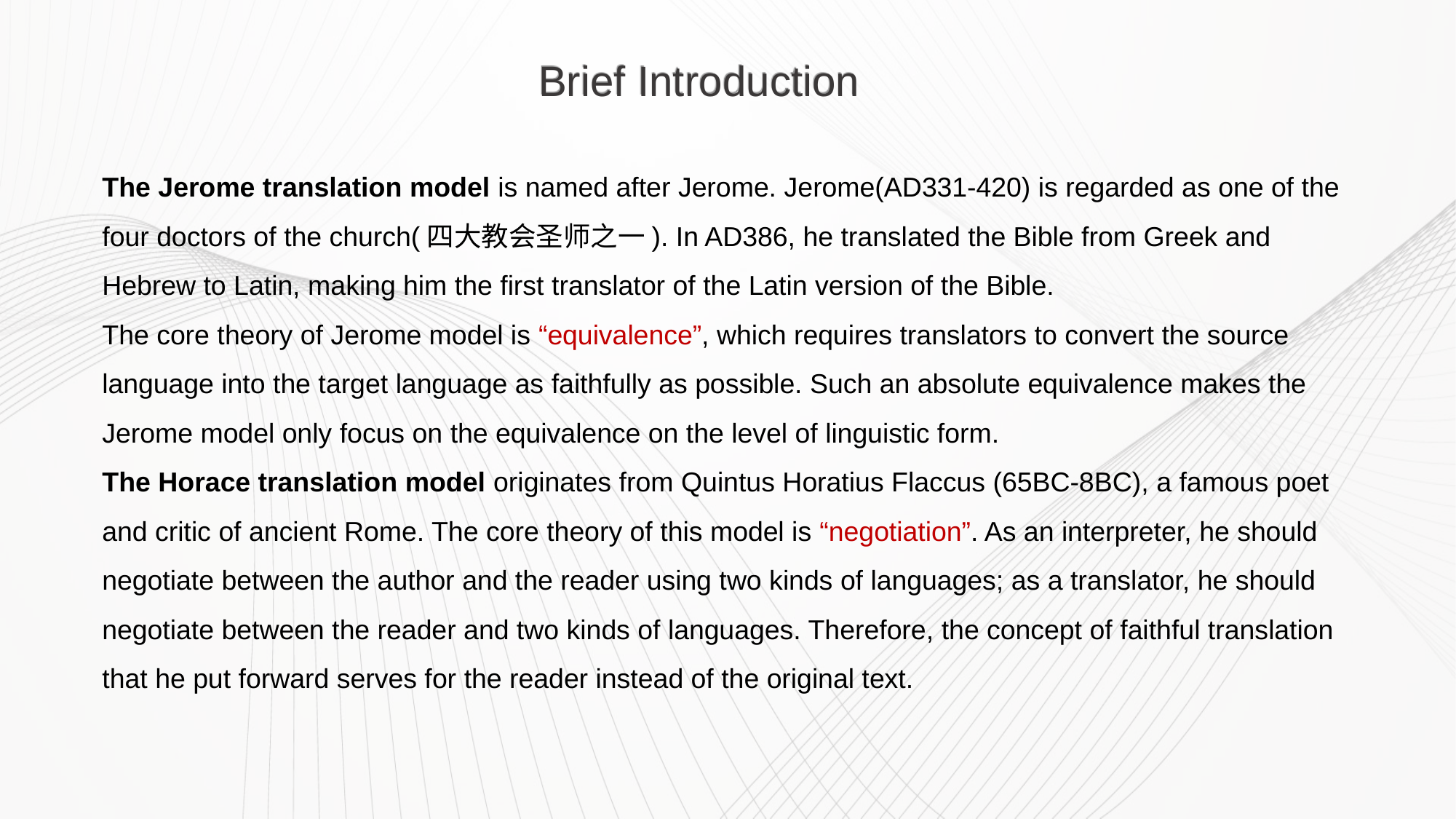

Brief Introduction
The Jerome translation model is named after Jerome. Jerome(AD331-420) is regarded as one of the four doctors of the church(四大教会圣师之一). In AD386, he translated the Bible from Greek and Hebrew to Latin, making him the first translator of the Latin version of the Bible.
The core theory of Jerome model is “equivalence”, which requires translators to convert the source language into the target language as faithfully as possible. Such an absolute equivalence makes the Jerome model only focus on the equivalence on the level of linguistic form.
The Horace translation model originates from Quintus Horatius Flaccus (65BC-8BC), a famous poet and critic of ancient Rome. The core theory of this model is “negotiation”. As an interpreter, he should negotiate between the author and the reader using two kinds of languages; as a translator, he should negotiate between the reader and two kinds of languages. Therefore, the concept of faithful translation that he put forward serves for the reader instead of the original text.